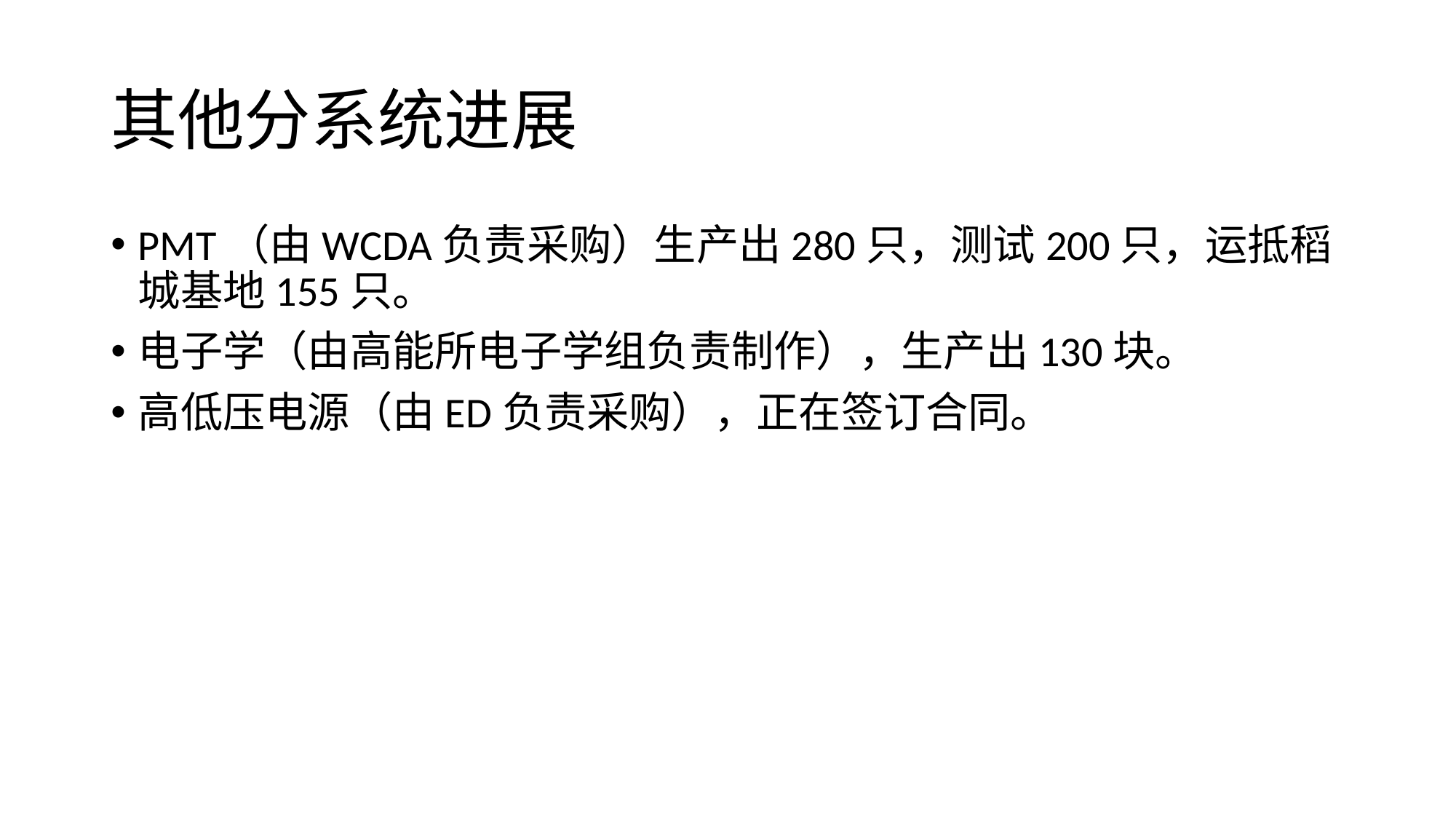

# 其他分系统进展
PMT（由WCDA负责采购）生产出280只，测试200只，运抵稻城基地155只。
电子学（由高能所电子学组负责制作），生产出130块。
高低压电源（由ED负责采购），正在签订合同。